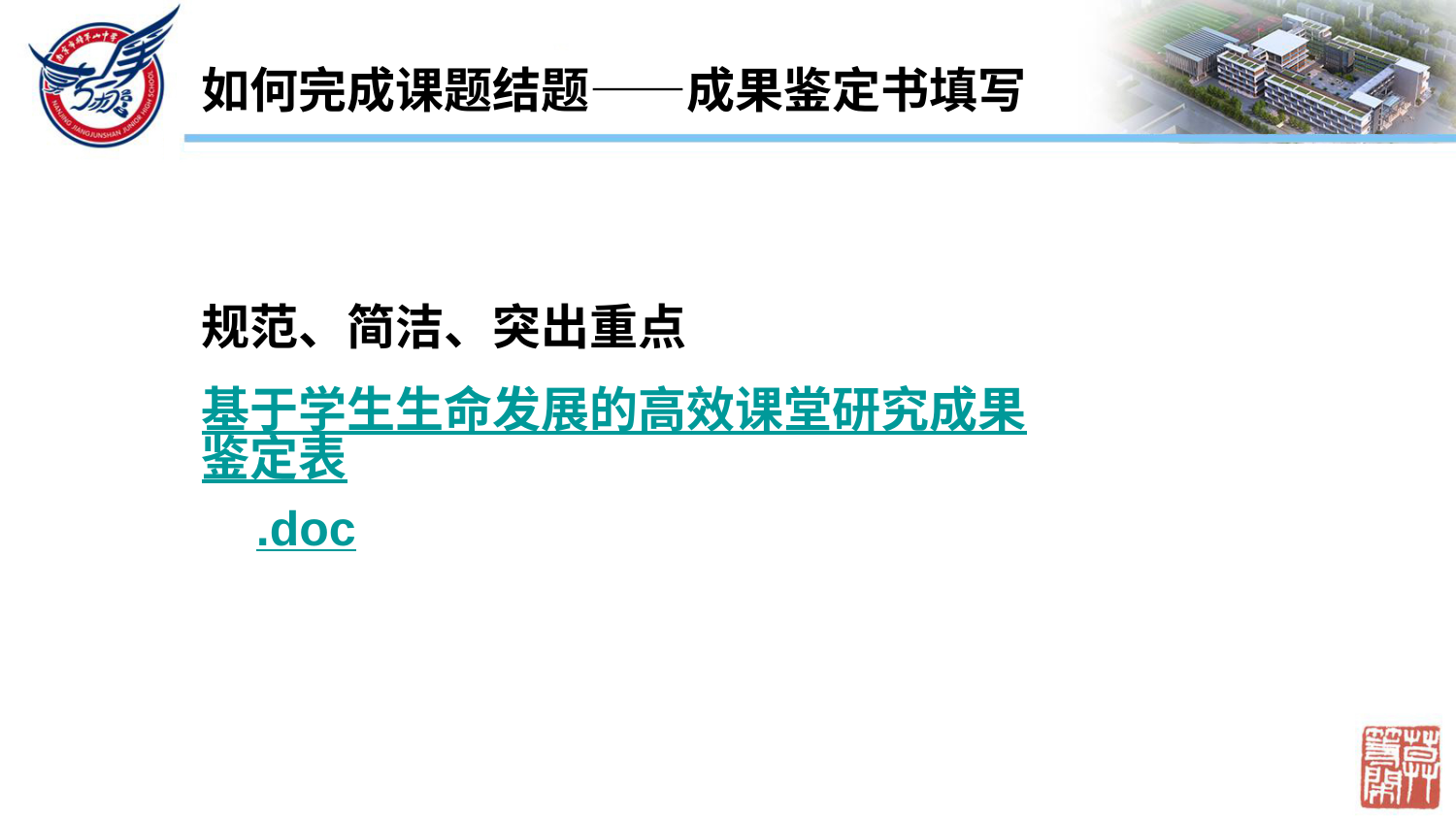

如何完成课题结题——成果鉴定书填写
规范、简洁、突出重点
基于学生生命发展的高效课堂研究成果鉴定表.doc